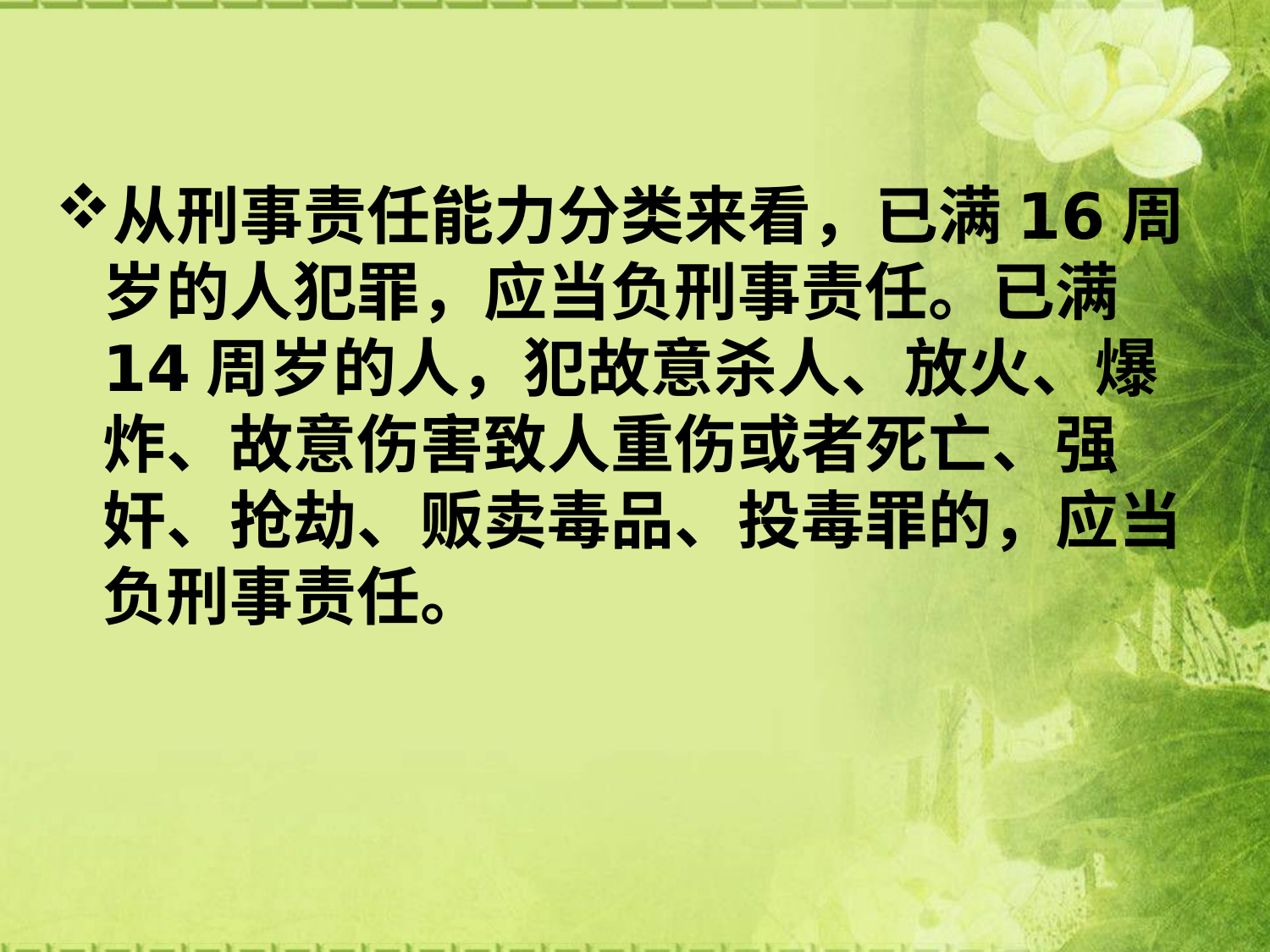

#
从刑事责任能力分类来看，已满16周岁的人犯罪，应当负刑事责任。已满14周岁的人，犯故意杀人、放火、爆炸、故意伤害致人重伤或者死亡、强奸、抢劫、贩卖毒品、投毒罪的，应当负刑事责任。